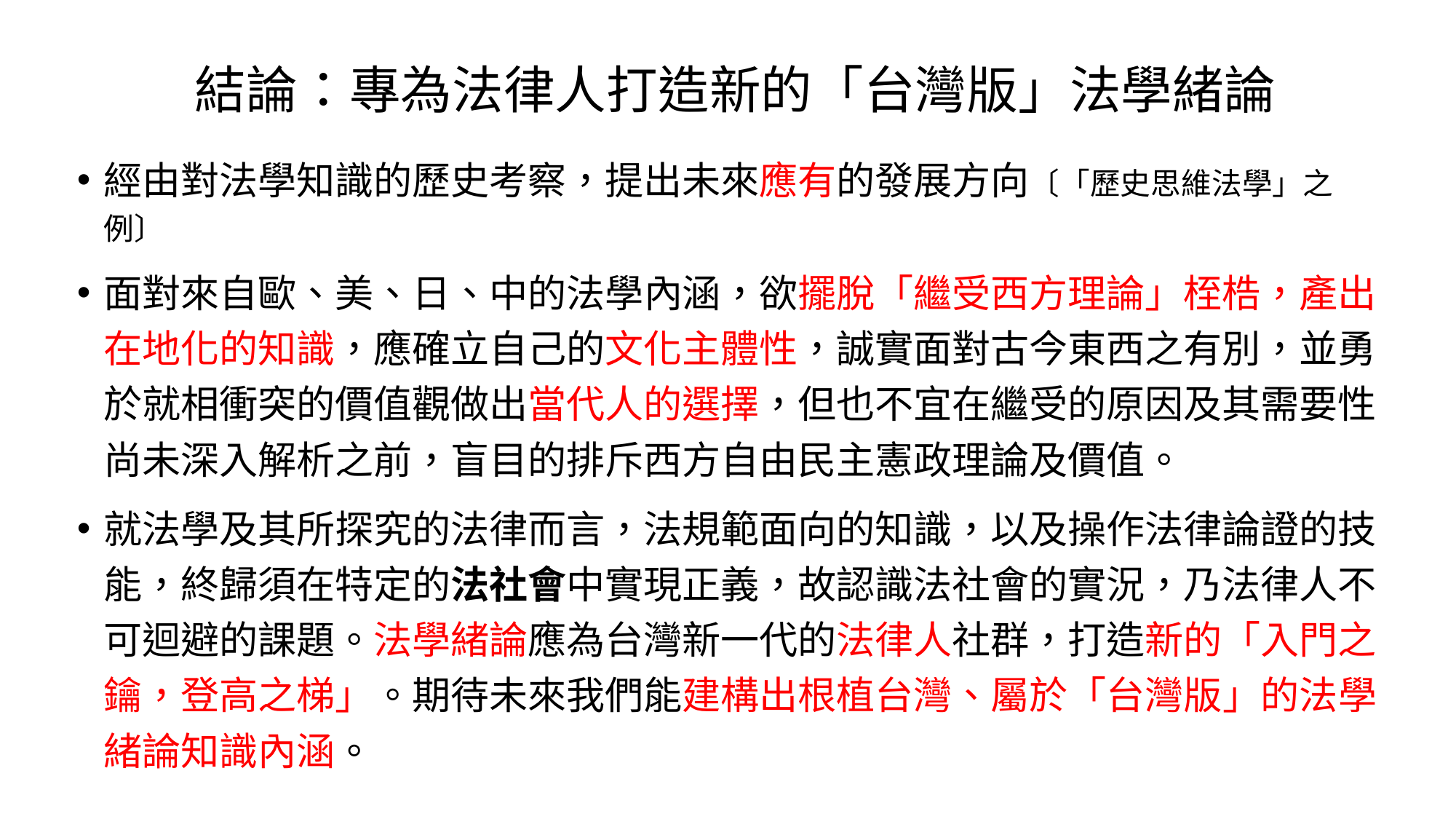

# 結論：專為法律人打造新的「台灣版」法學緒論
經由對法學知識的歷史考察，提出未來應有的發展方向〔「歷史思維法學」之例〕
面對來自歐、美、日、中的法學內涵，欲擺脫「繼受西方理論」桎梏，產出在地化的知識，應確立自己的文化主體性，誠實面對古今東西之有別，並勇於就相衝突的價值觀做出當代人的選擇，但也不宜在繼受的原因及其需要性尚未深入解析之前，盲目的排斥西方自由民主憲政理論及價值。
就法學及其所探究的法律而言，法規範面向的知識，以及操作法律論證的技能，終歸須在特定的法社會中實現正義，故認識法社會的實況，乃法律人不可迴避的課題。法學緒論應為台灣新一代的法律人社群，打造新的「入門之鑰，登高之梯」。期待未來我們能建構出根植台灣、屬於「台灣版」的法學緒論知識內涵。